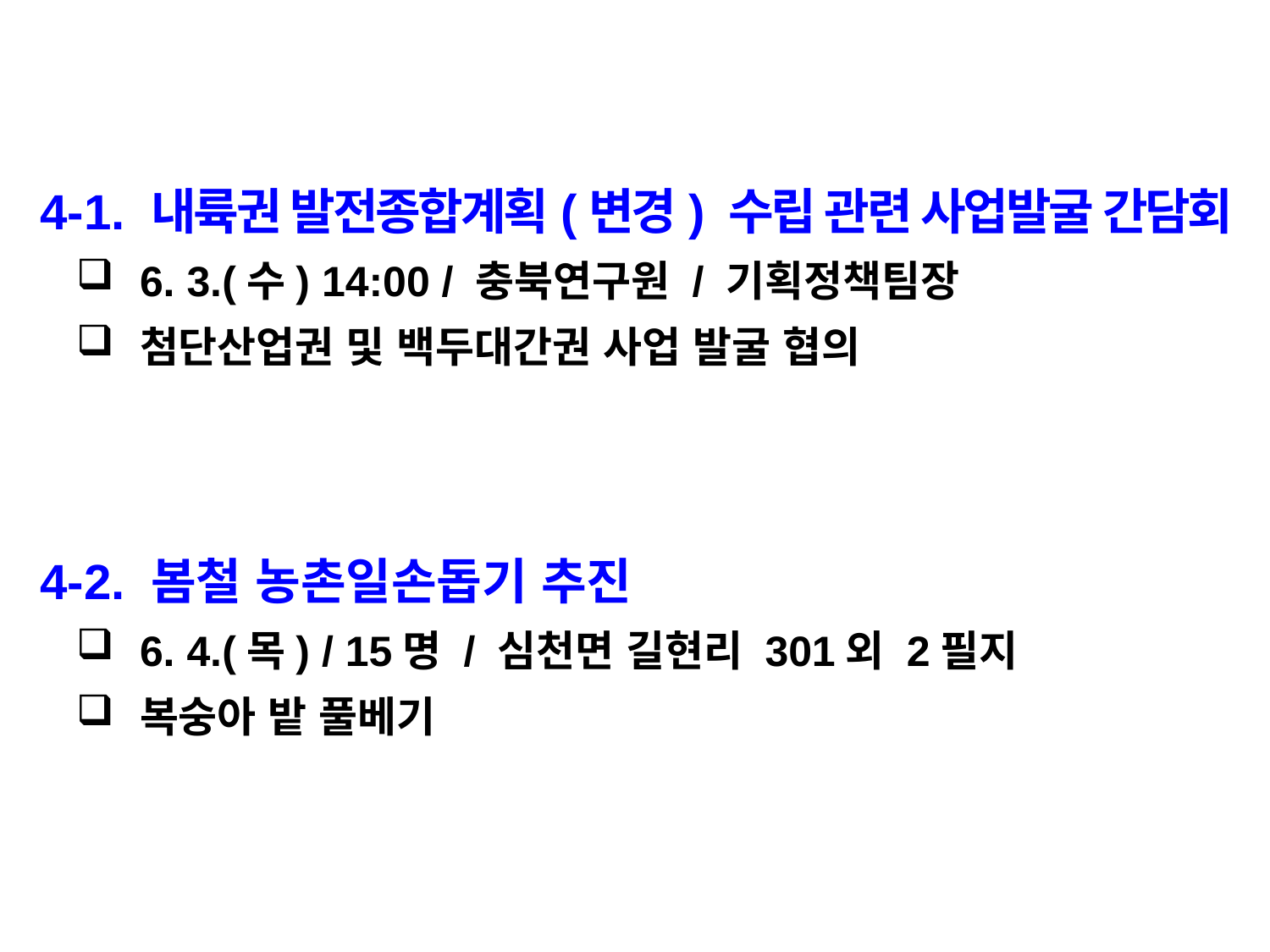

4-1. 내륙권 발전종합계획(변경) 수립 관련 사업발굴 간담회
6. 3.(수) 14:00 / 충북연구원 / 기획정책팀장
첨단산업권 및 백두대간권 사업 발굴 협의
  4-2. 봄철 농촌일손돕기 추진
6. 4.(목) / 15명 / 심천면 길현리 301외 2필지
복숭아 밭 풀베기